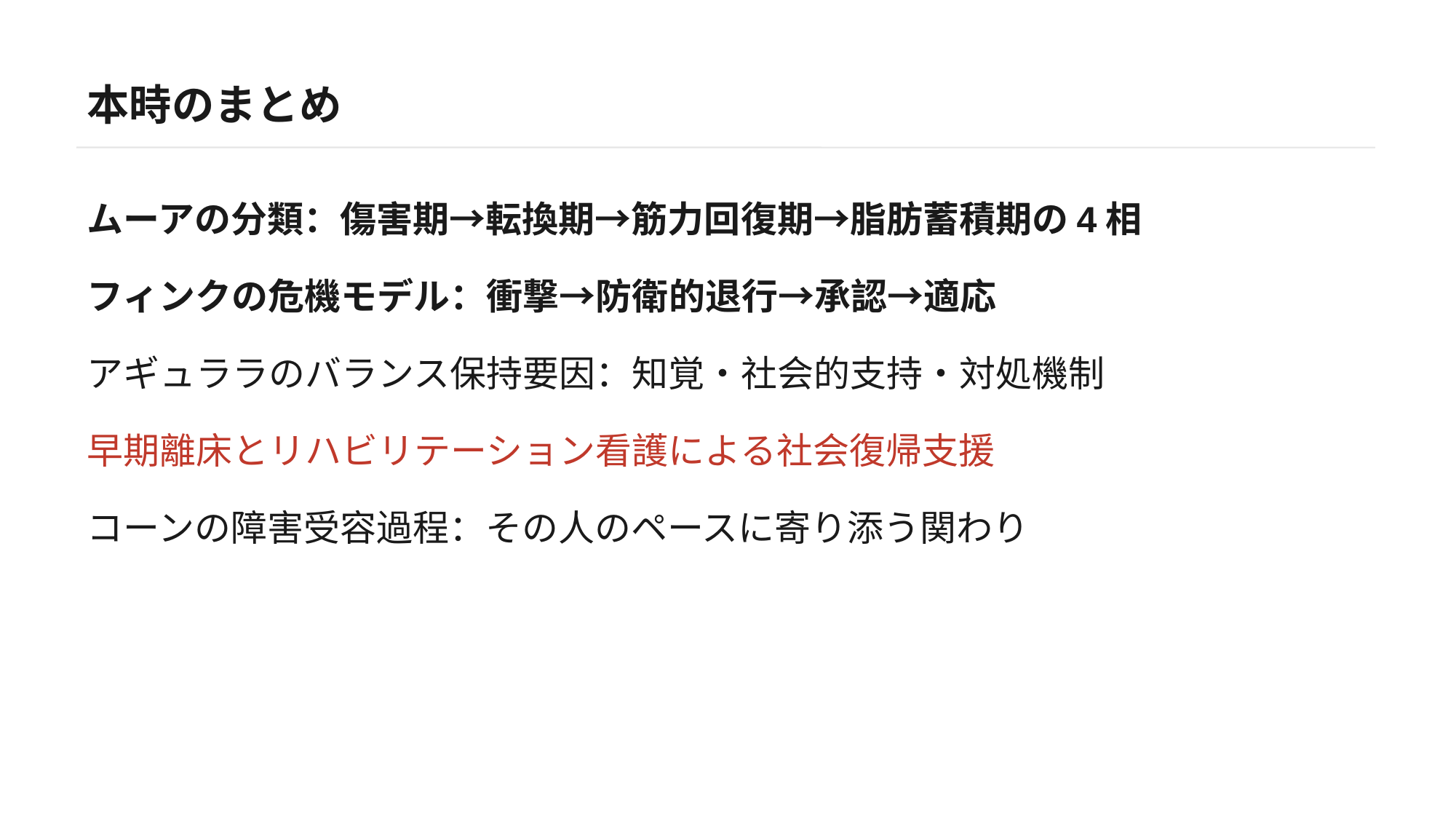

本時のまとめ

ムーアの分類：傷害期→転換期→筋力回復期→脂肪蓄積期の4相
フィンクの危機モデル：衝撃→防衛的退行→承認→適応
アギュララのバランス保持要因：知覚・社会的支持・対処機制
早期離床とリハビリテーション看護による社会復帰支援
コーンの障害受容過程：その人のペースに寄り添う関わり